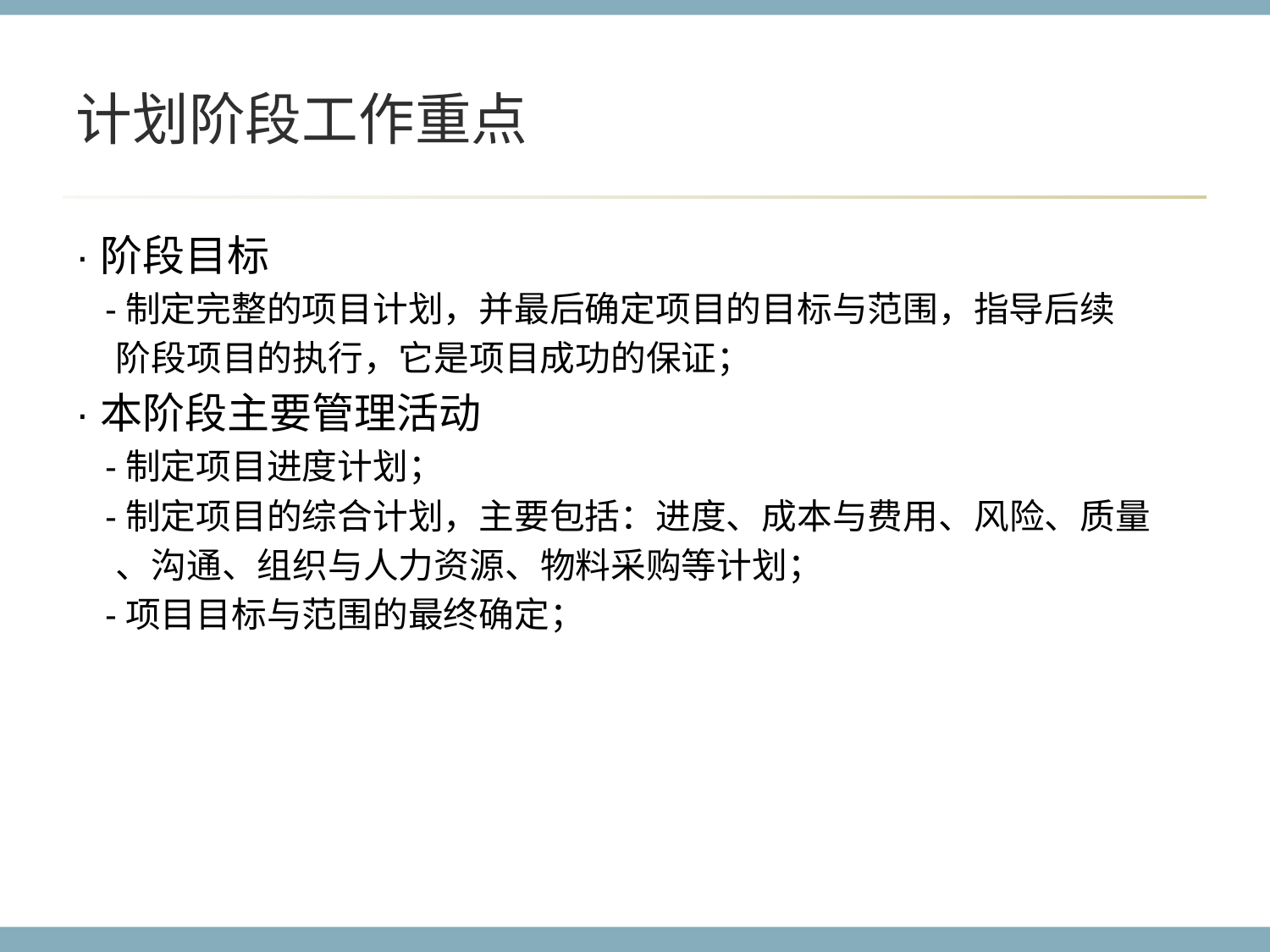

# 计划阶段工作重点
·阶段目标
   -制定完整的项目计划，并最后确定项目的目标与范围，指导后续
    阶段项目的执行，它是项目成功的保证；
·本阶段主要管理活动
   -制定项目进度计划；
   -制定项目的综合计划，主要包括：进度、成本与费用、风险、质量
    、沟通、组织与人力资源、物料采购等计划；
   -项目目标与范围的最终确定；